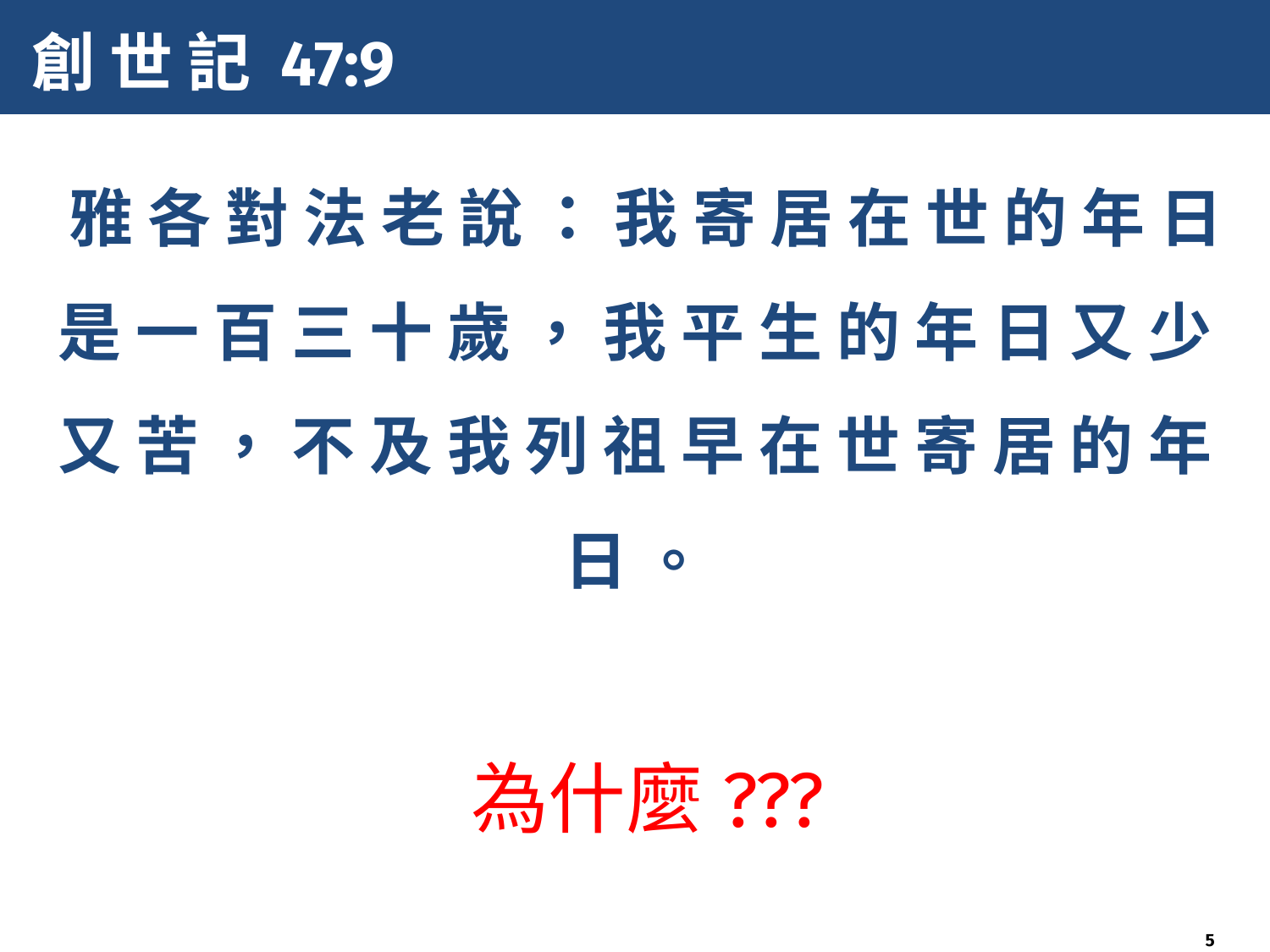

# 創 世 記 47:9
 雅 各 對 法 老 說 ： 我 寄 居 在 世 的 年 日 是 一 百 三 十 歲 ， 我 平 生 的 年 日 又 少 又 苦 ， 不 及 我 列 祖 早 在 世 寄 居 的 年 日 。
為什麼???